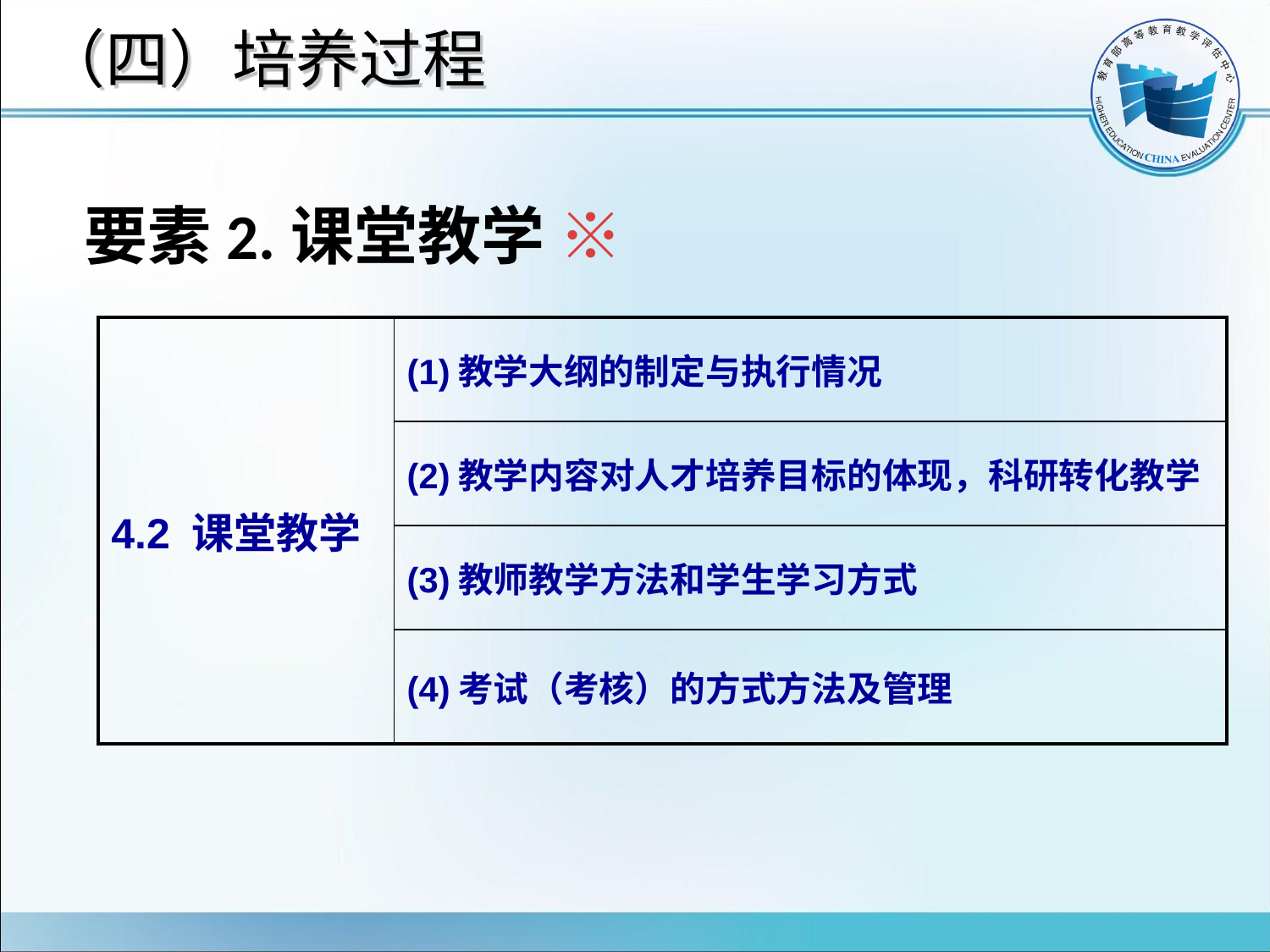

# （四）培养过程
要素2.课堂教学 ※

| 4.2 课堂教学 | (1)教学大纲的制定与执行情况 |
| --- | --- |
|  | (2)教学内容对人才培养目标的体现，科研转化教学 |
|  | (3)教师教学方法和学生学习方式 |
|  | (4)考试（考核）的方式方法及管理 |
39